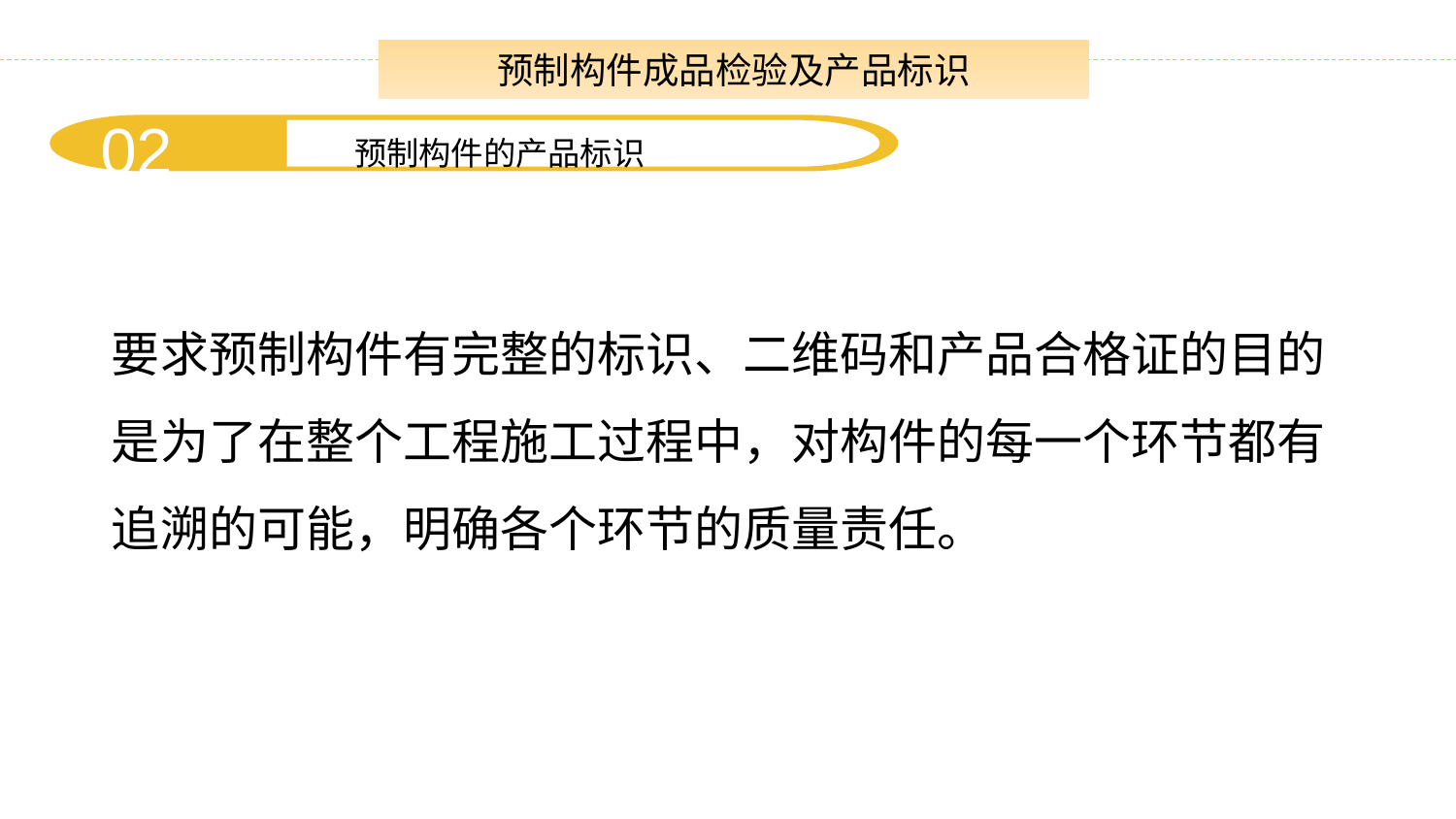

预制构件成品检验及产品标识
02

预制构件的产品标识

要求预制构件有完整的标识、二维码和产品合格证的目的是为了在整个工程施工过程中，对构件的每一个环节都有追溯的可能，明确各个环节的质量责任。